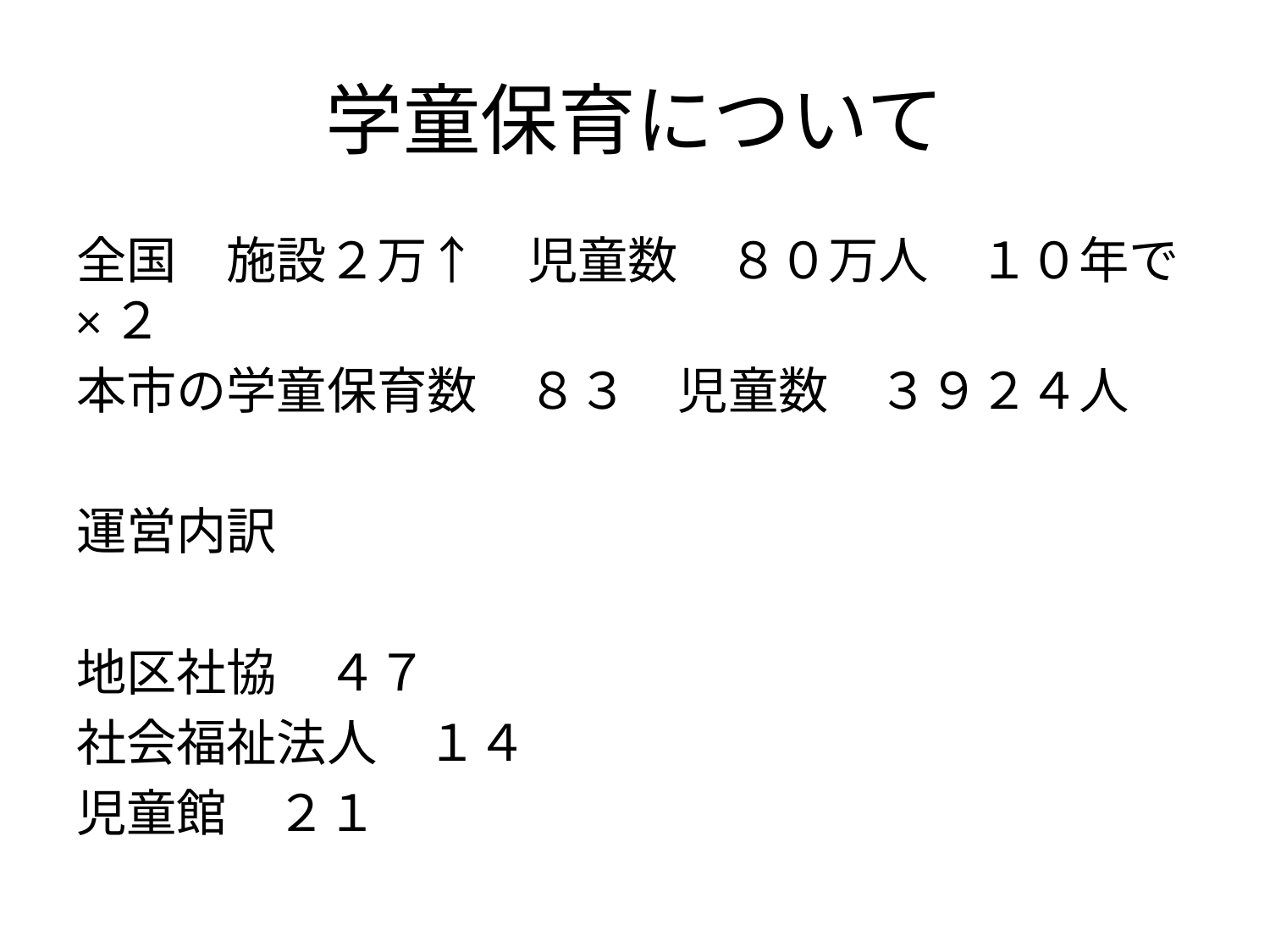

# 学童保育について
全国　施設２万↑　児童数　８０万人　１０年で×２
本市の学童保育数　８３　児童数　３９２４人

運営内訳

地区社協　４７
社会福祉法人　１４
児童館　２１